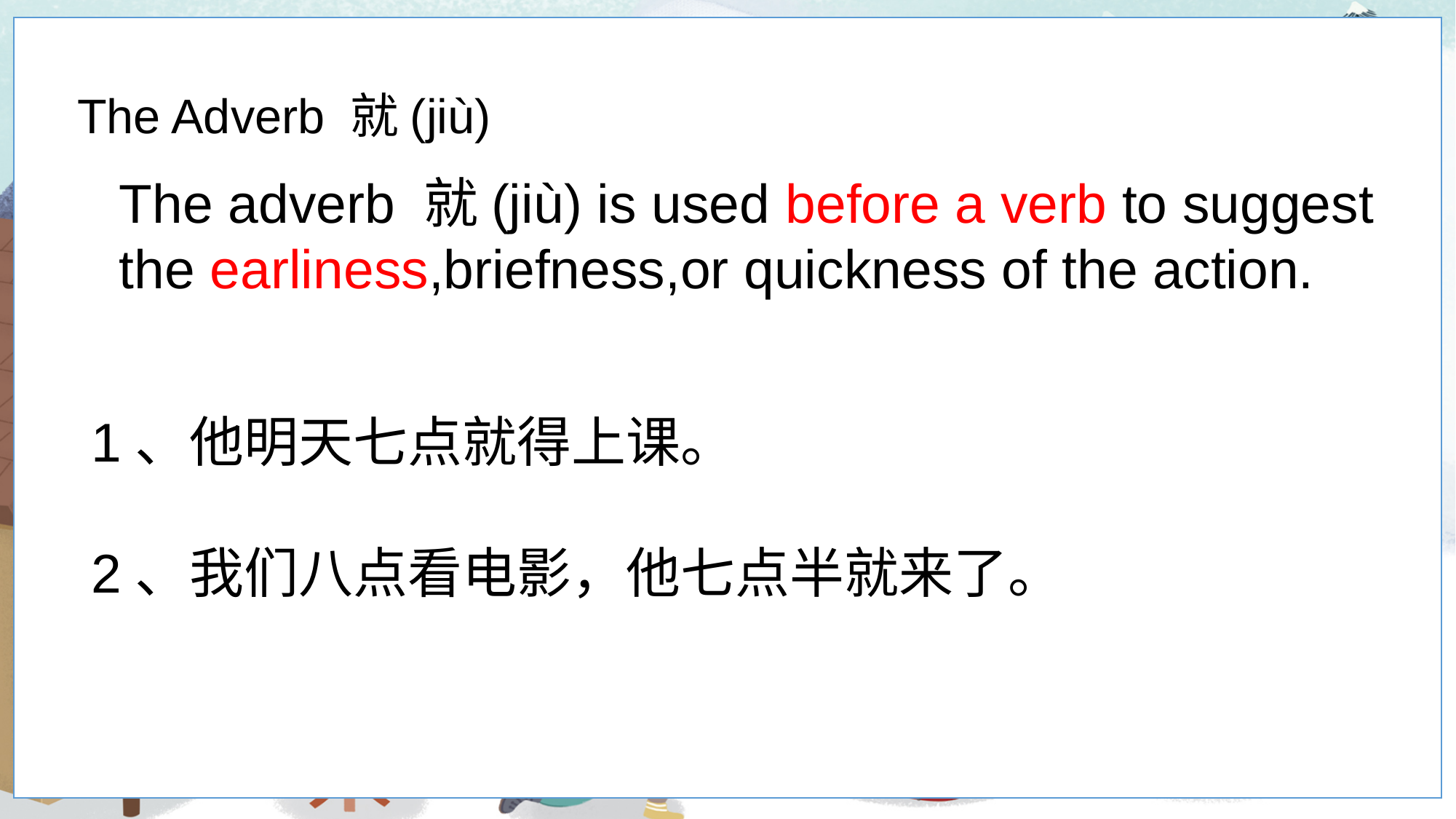

The Adverb 就(jiù)
The adverb 就(jiù) is used before a verb to suggest the earliness,briefness,or quickness of the action.
1、他明天七点就得上课。

2、我们八点看电影，他七点半就来了。